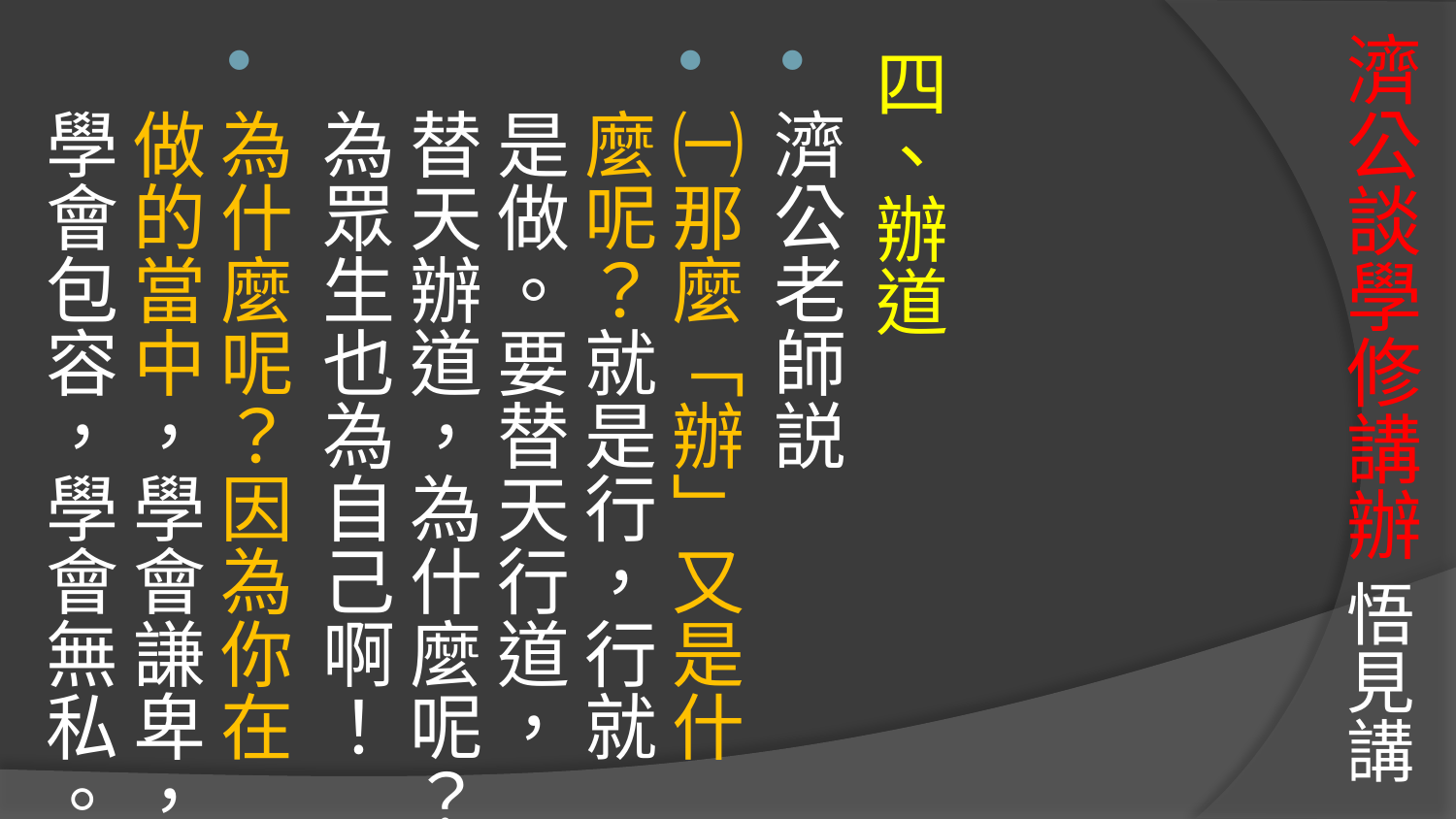

# 濟公談學修講辦 悟見講
四、辦道
濟公老師説
㈠那麼「辦」又是什麼呢？就是行，行就是做。要替天行道，替天辦道，為什麼呢？為眾生也為自己啊！
為什麼呢？因為你在做的當中，學會謙卑，學會包容，學會無私。